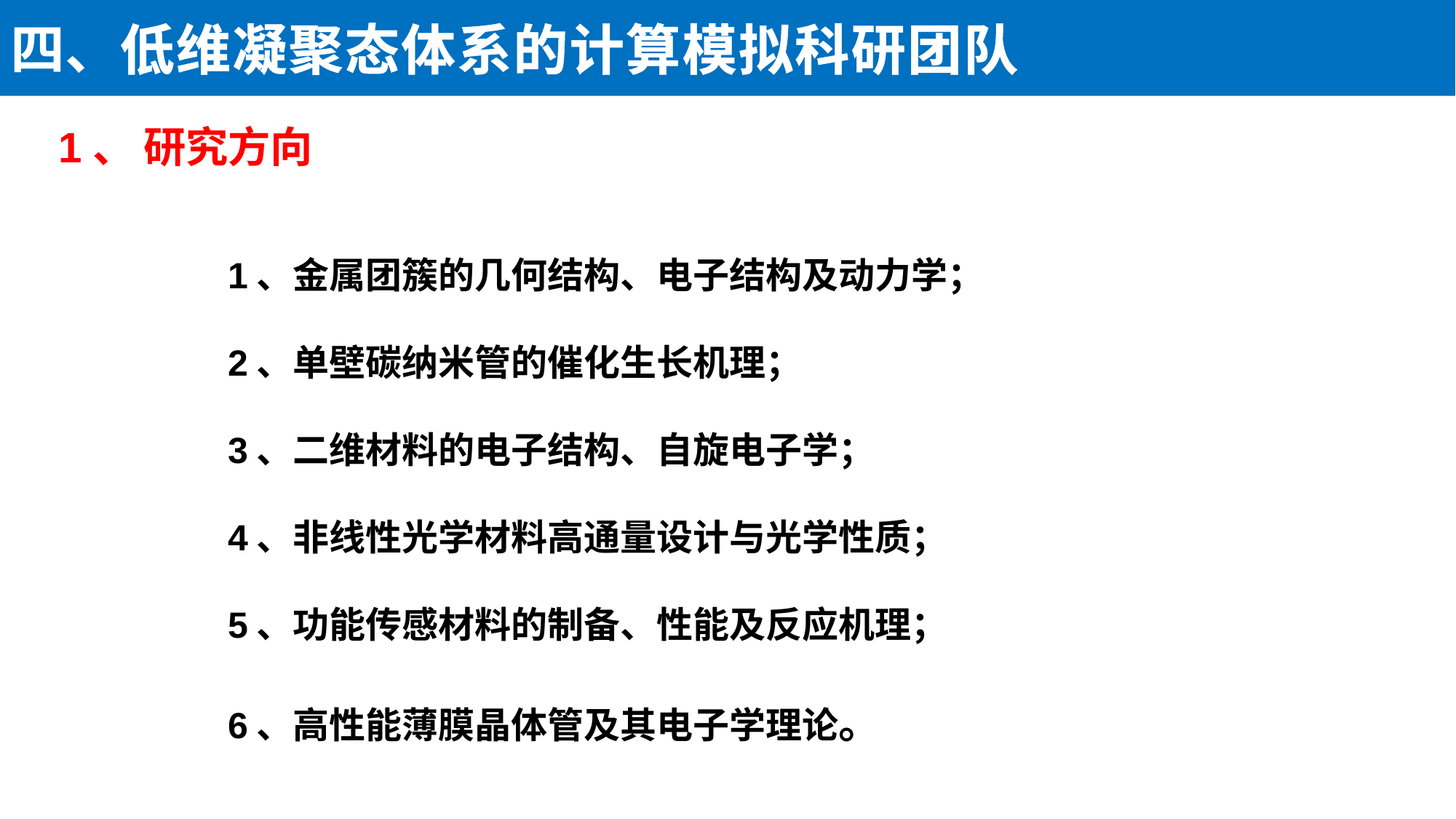

四、低维凝聚态体系的计算模拟科研团队

1、 研究方向
1、金属团簇的几何结构、电子结构及动力学；
2、单壁碳纳米管的催化生长机理；
3、二维材料的电子结构、自旋电子学；
4、非线性光学材料高通量设计与光学性质；
5、功能传感材料的制备、性能及反应机理；
6、高性能薄膜晶体管及其电子学理论。